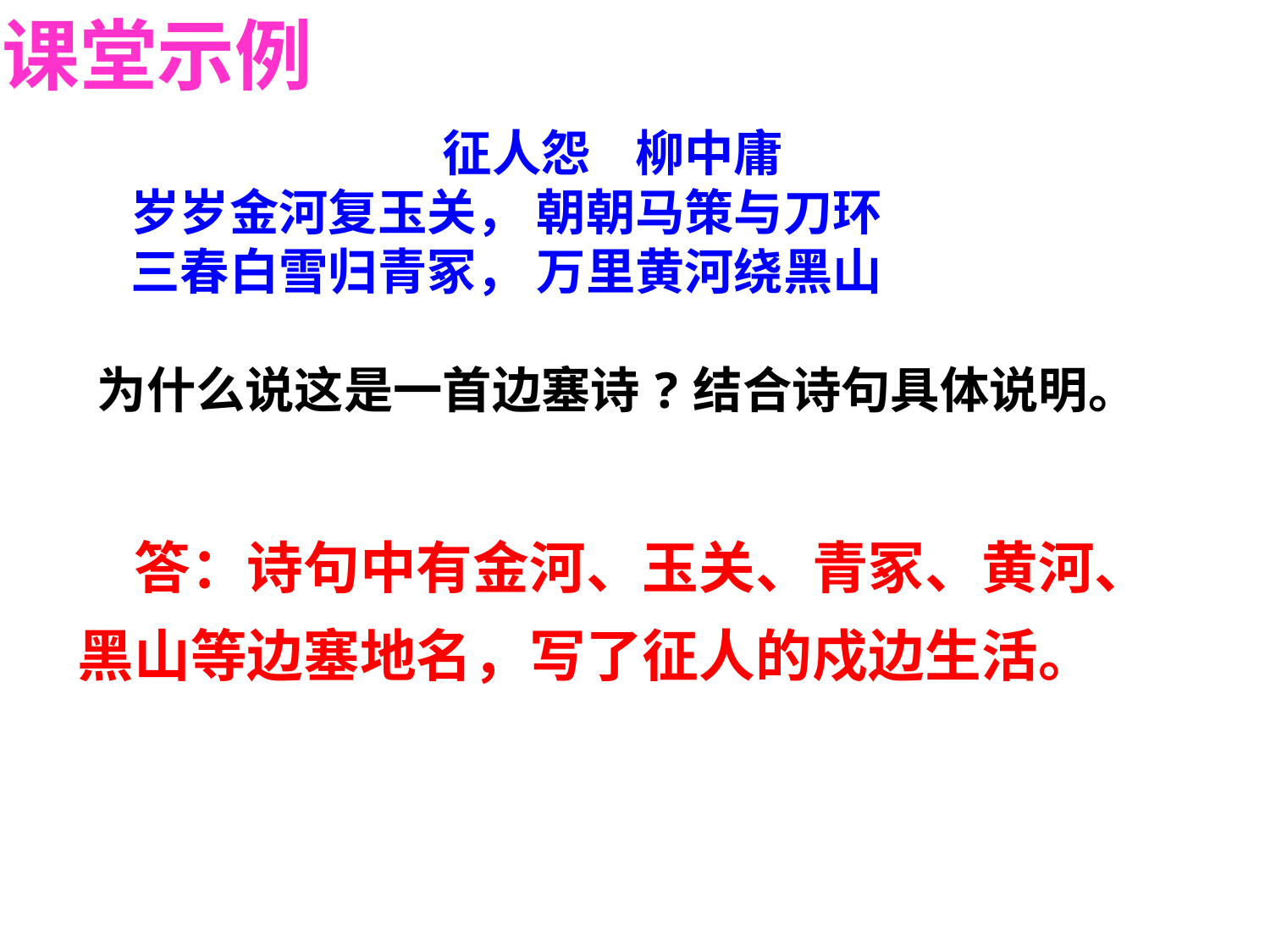

课堂示例
#
　　　　　　　征人怨    柳中庸
   岁岁金河复玉关， 朝朝马策与刀环
   三春白雪归青冢， 万里黄河绕黑山
为什么说这是一首边塞诗?结合诗句具体说明。
　答：诗句中有金河、玉关、青冢、黄河、黑山等边塞地名，写了征人的戍边生活。